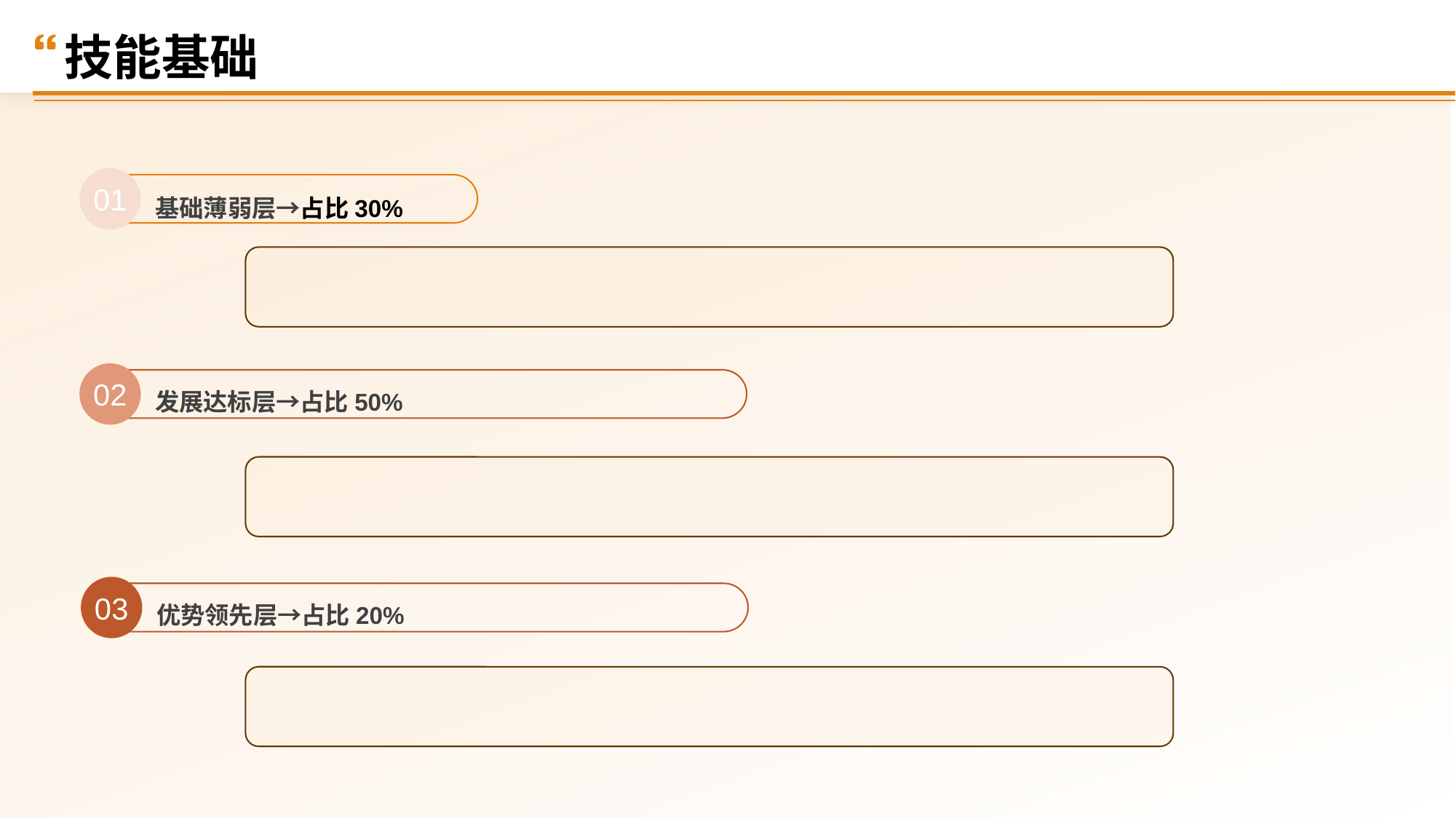

技能基础

01
基础薄弱层→占比30%

02
发展达标层→占比50%

03
优势领先层→占比20%